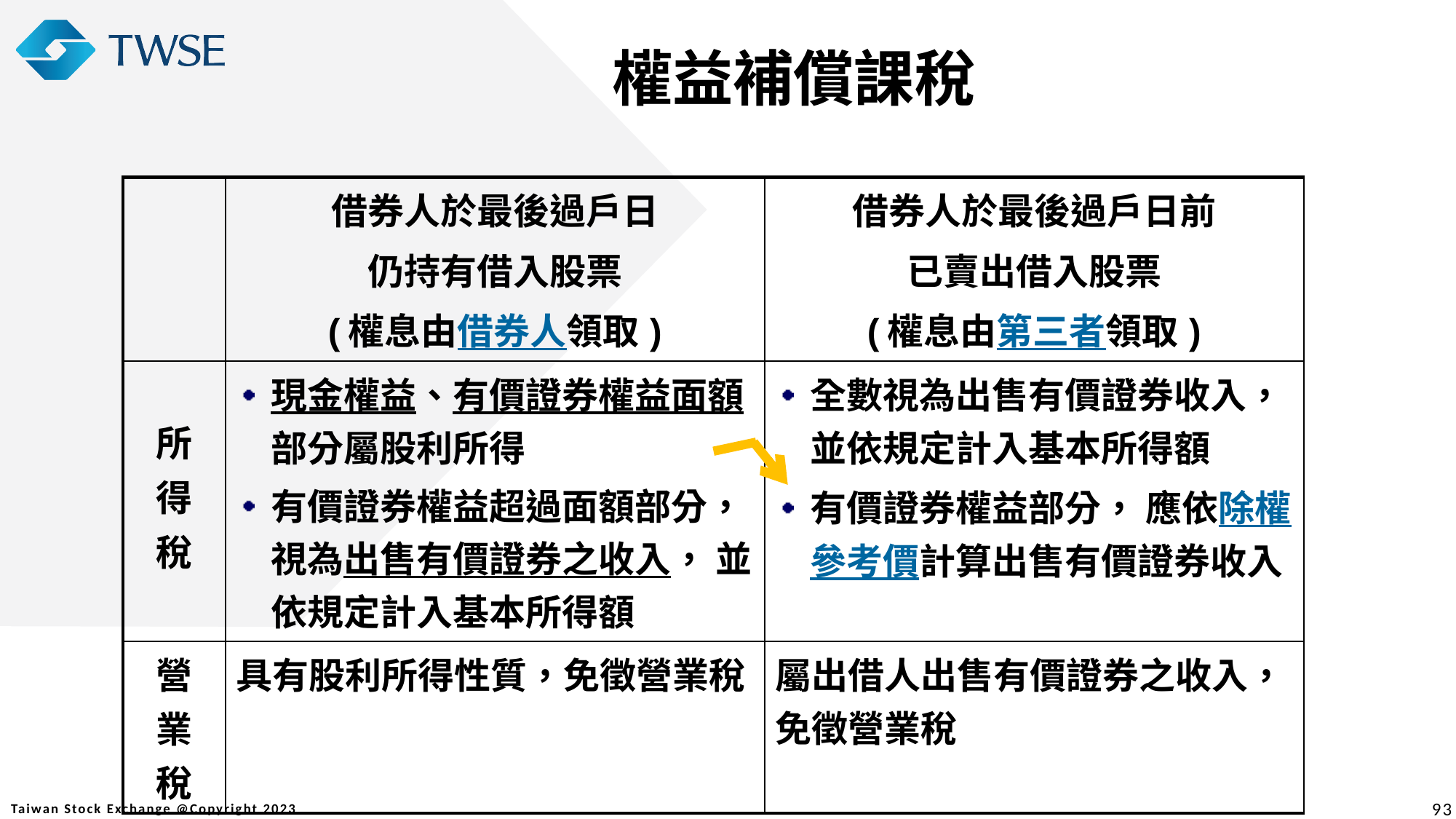

權益補償課稅
|  | 借券人於最後過戶日 仍持有借入股票 (權息由借券人領取) | 借券人於最後過戶日前 已賣出借入股票 (權息由第三者領取) |
| --- | --- | --- |
| 所 得 稅 | 現金權益、有價證券權益面額部分屬股利所得 有價證券權益超過面額部分，視為出售有價證券之收入， 並依規定計入基本所得額 | 全數視為出售有價證券收入， 並依規定計入基本所得額 有價證券權益部分， 應依除權參考價計算出售有價證券收入 |
| 營 業 稅 | 具有股利所得性質，免徵營業稅 | 屬出借人出售有價證券之收入，免徵營業稅 |

93